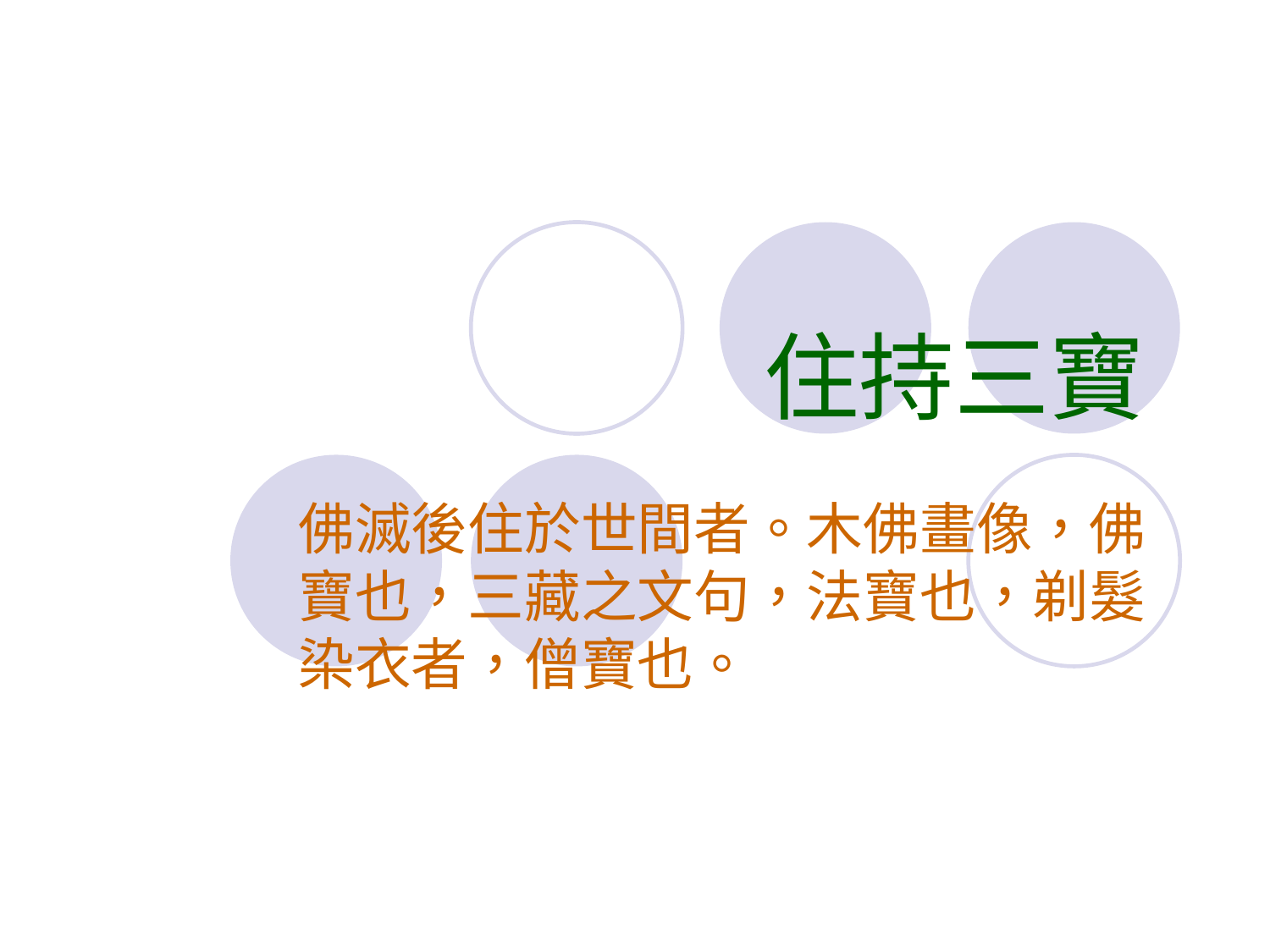

# 住持三寶
佛滅後住於世間者。木佛畫像，佛寶也，三藏之文句，法寶也，剃髮染衣者，僧寶也。